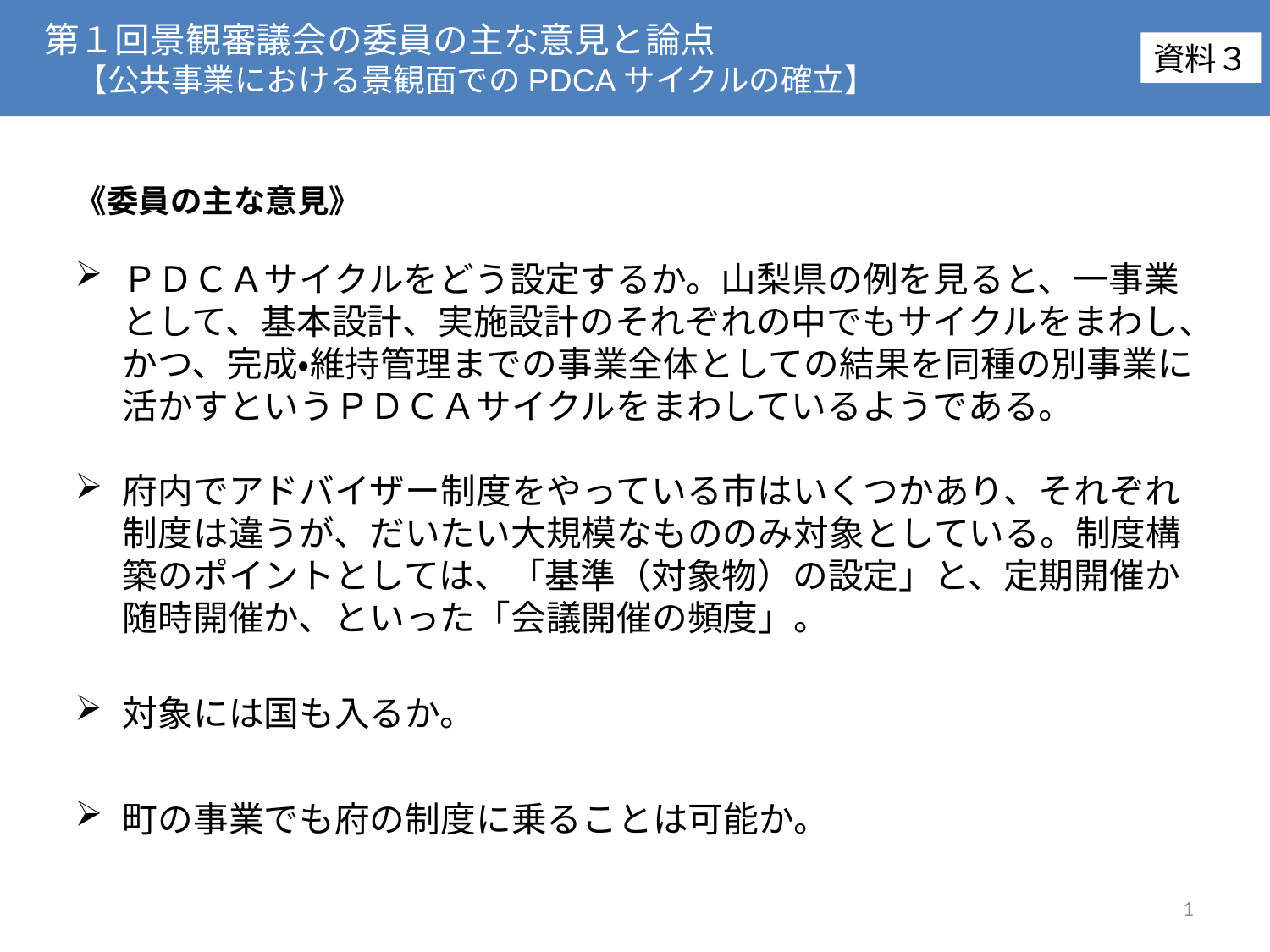

第１回景観審議会の委員の主な意見と論点
　　【公共事業における景観面でのPDCAサイクルの確立】
資料３
《委員の主な意見》

ＰＤＣＡサイクルをどう設定するか。山梨県の例を見ると、一事業として、基本設計、実施設計のそれぞれの中でもサイクルをまわし、かつ、完成・維持管理までの事業全体としての結果を同種の別事業に活かすというＰＤＣＡサイクルをまわしているようである。

府内でアドバイザー制度をやっている市はいくつかあり、それぞれ制度は違うが、だいたい大規模なもののみ対象としている。制度構築のポイントとしては、「基準（対象物）の設定」と、定期開催か随時開催か、といった「会議開催の頻度」。

対象には国も入るか。

町の事業でも府の制度に乗ることは可能か。

1